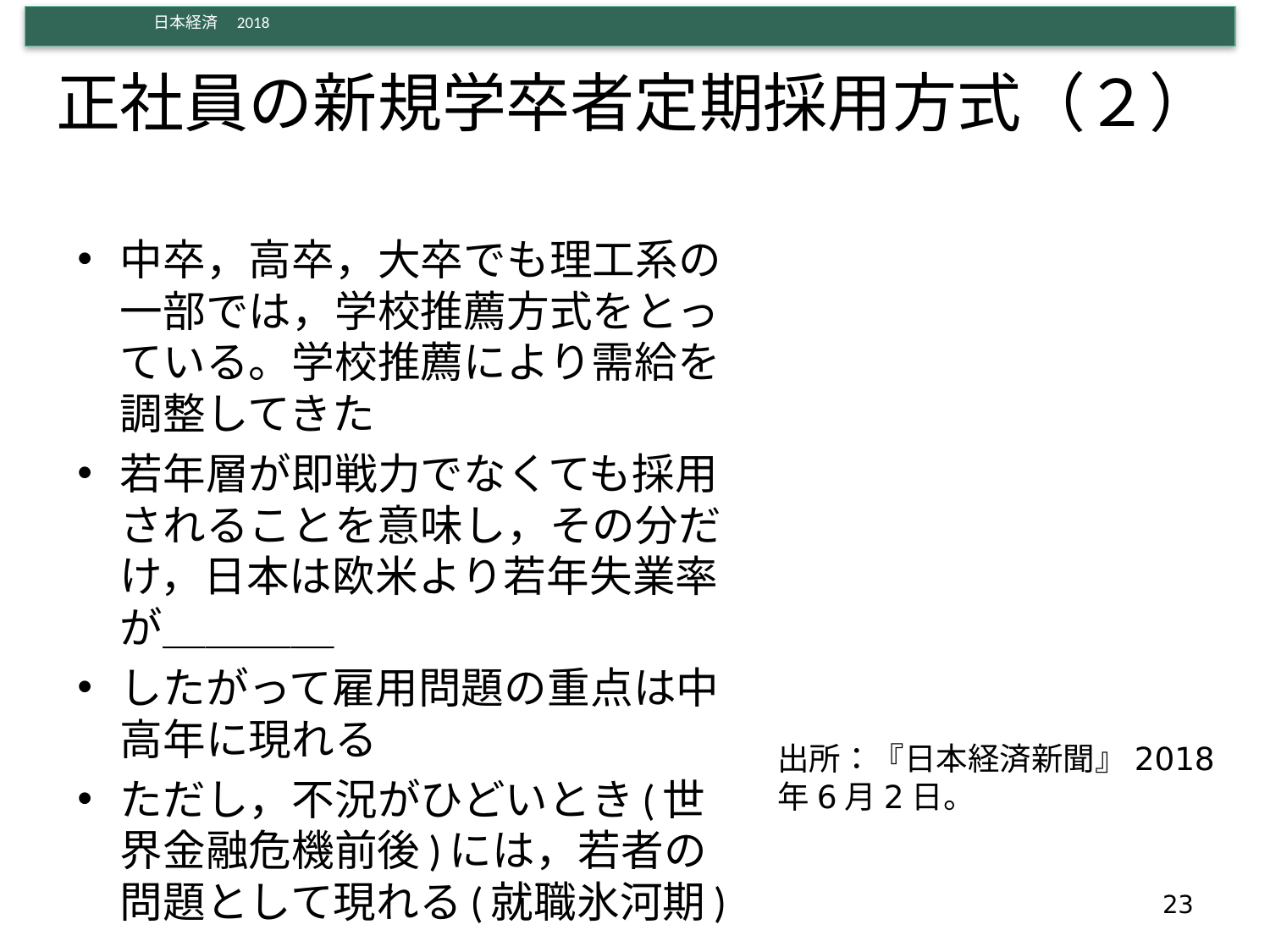

# 正社員の新規学卒者定期採用方式（２）
中卒，高卒，大卒でも理工系の一部では，学校推薦方式をとっている。学校推薦により需給を調整してきた
若年層が即戦力でなくても採用されることを意味し，その分だけ，日本は欧米より若年失業率が＿＿＿＿
したがって雇用問題の重点は中高年に現れる
ただし，不況がひどいとき(世界金融危機前後)には，若者の問題として現れる(就職氷河期)

出所：『日本経済新聞』2018年6月2日。
23